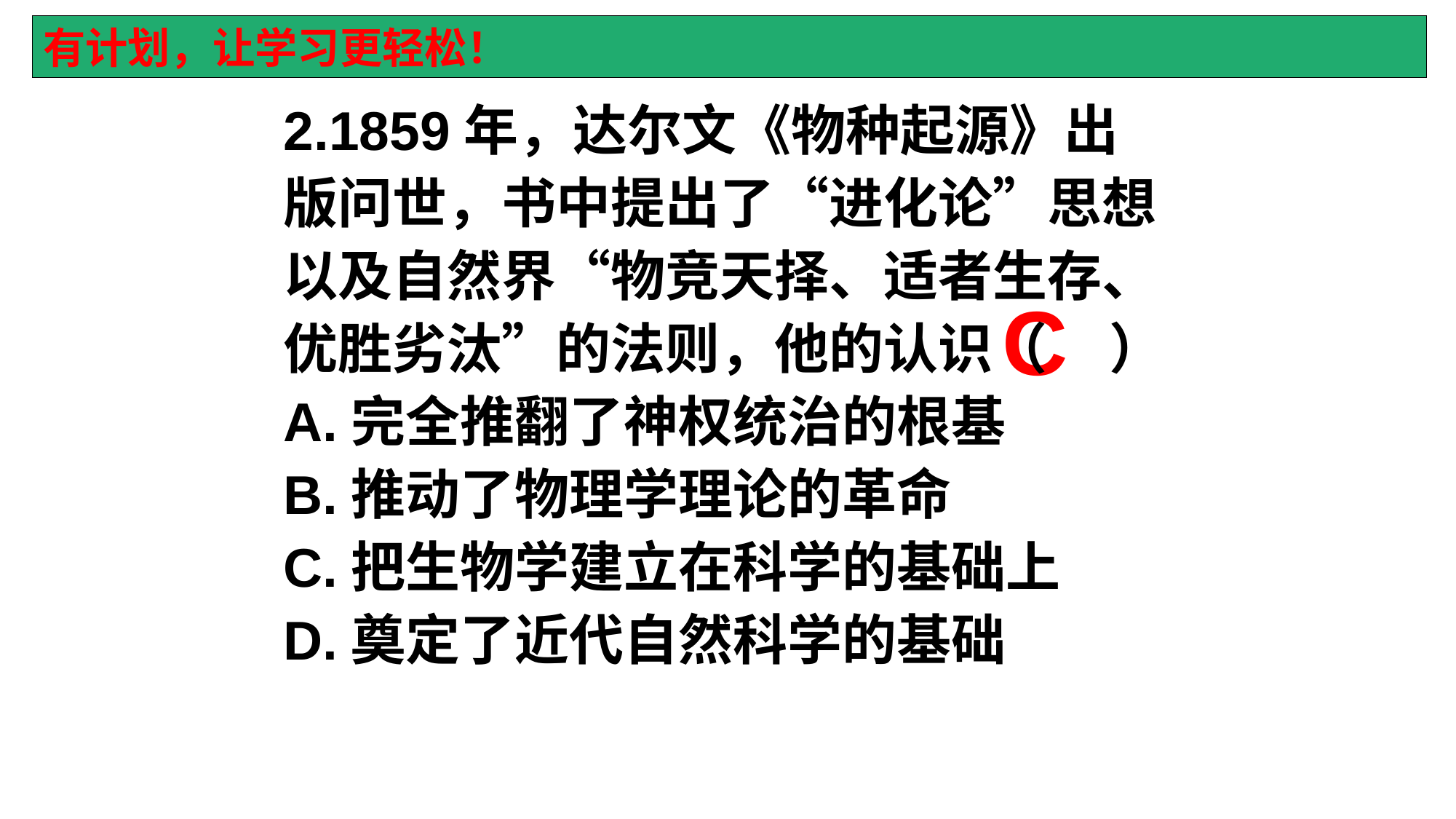

2.1859年，达尔文《物种起源》出版问世，书中提出了“进化论”思想以及自然界“物竞天择、适者生存、优胜劣汰”的法则，他的认识（     ）
A.完全推翻了神权统治的根基
B.推动了物理学理论的革命
C.把生物学建立在科学的基础上
D.奠定了近代自然科学的基础
C